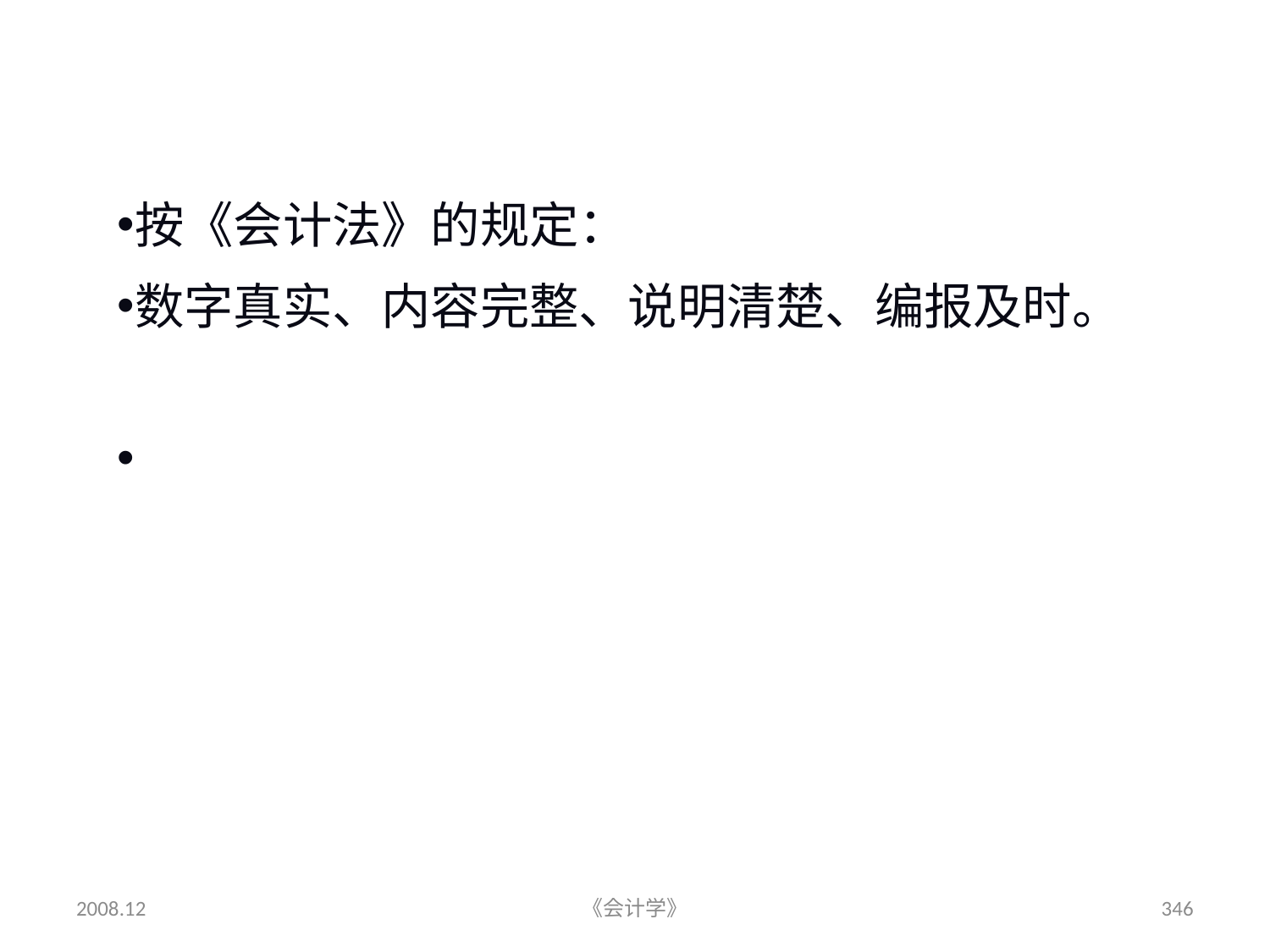

# 六、会计报表编制的基本要求
按《会计法》的规定：
数字真实、内容完整、说明清楚、编报及时。

2008.12
《会计学》
346